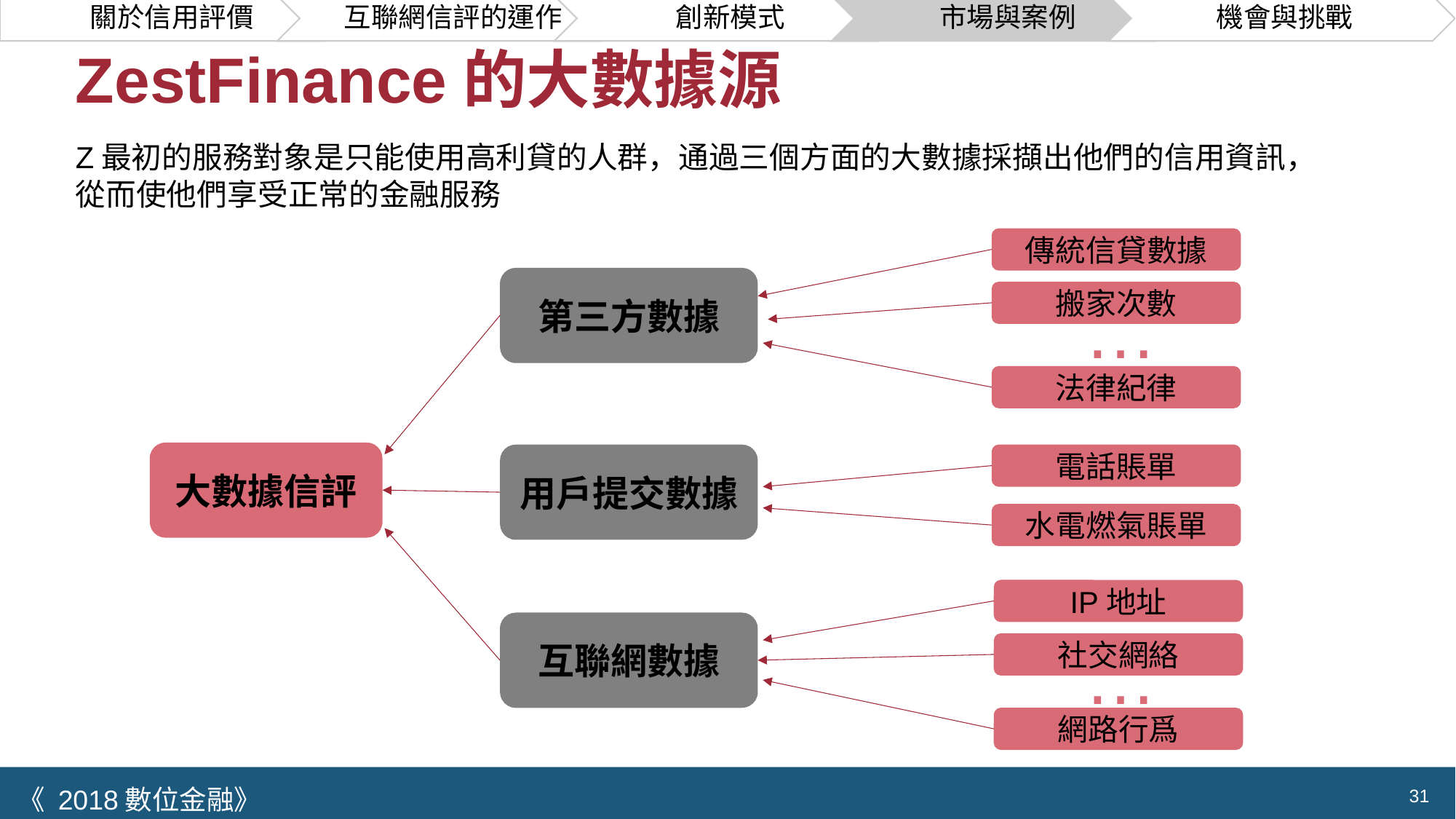

關於信用評價
互聯網信評的運作
創新模式
市場與案例
機會與挑戰
# ZestFinance的大數據源
Z最初的服務對象是只能使用高利貸的人群，通過三個方面的大數據採擷出他們的信用資訊，從而使他們享受正常的金融服務
傳統信貸數據
第三方數據
…
搬家次數
法律紀律
大數據信評
用戶提交數據
電話賬單
水電燃氣賬單
IP地址
互聯網數據
…
社交網絡
網路行爲
31